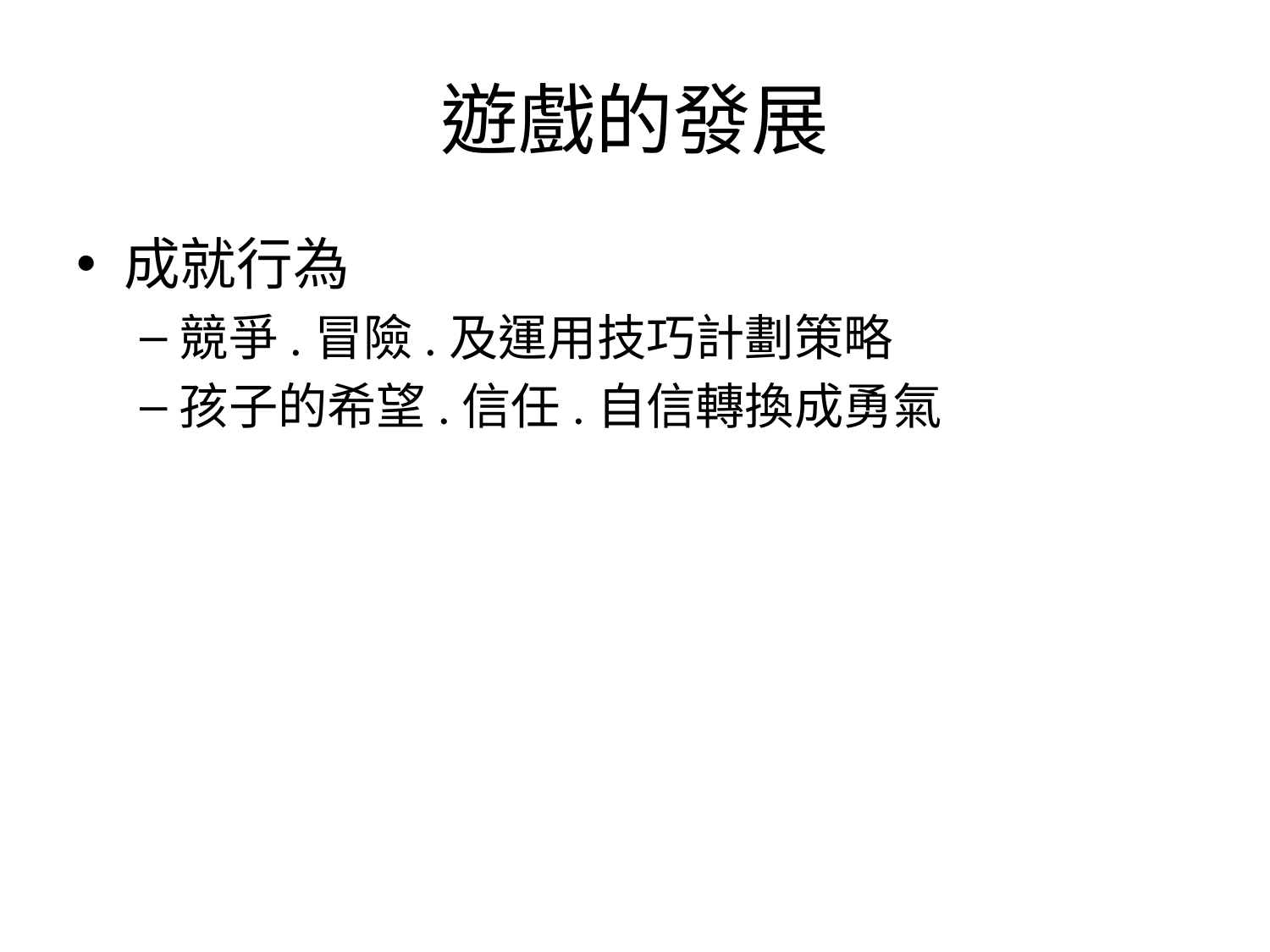

# 遊戲的發展
成就行為
競爭.冒險.及運用技巧計劃策略
孩子的希望.信任.自信轉換成勇氣